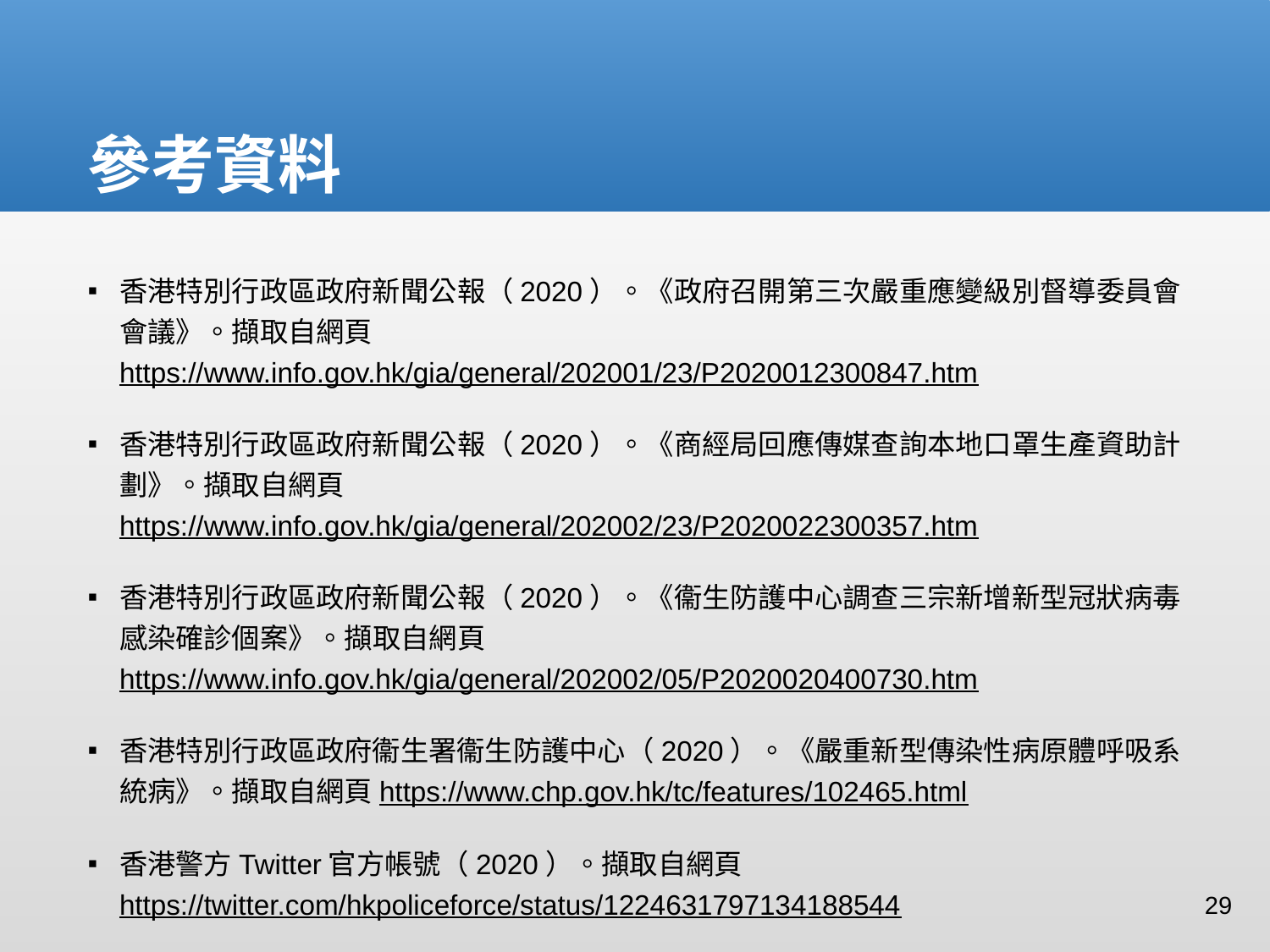

# 參考資料
香港特別行政區政府新聞公報（2020）。《政府召開第三次嚴重應變級別督導委員會會議》。擷取自網頁https://www.info.gov.hk/gia/general/202001/23/P2020012300847.htm
香港特別行政區政府新聞公報（2020）。《商經局回應傳媒查詢本地口罩生產資助計劃》。擷取自網頁https://www.info.gov.hk/gia/general/202002/23/P2020022300357.htm
香港特別行政區政府新聞公報（2020）。《衞生防護中心調查三宗新增新型冠狀病毒感染確診個案》。擷取自網頁https://www.info.gov.hk/gia/general/202002/05/P2020020400730.htm
香港特別行政區政府衞生署衞生防護中心（2020）。《嚴重新型傳染性病原體呼吸系統病》。擷取自網頁https://www.chp.gov.hk/tc/features/102465.html
香港警方Twitter官方帳號（2020）。擷取自網頁https://twitter.com/hkpoliceforce/status/1224631797134188544
29